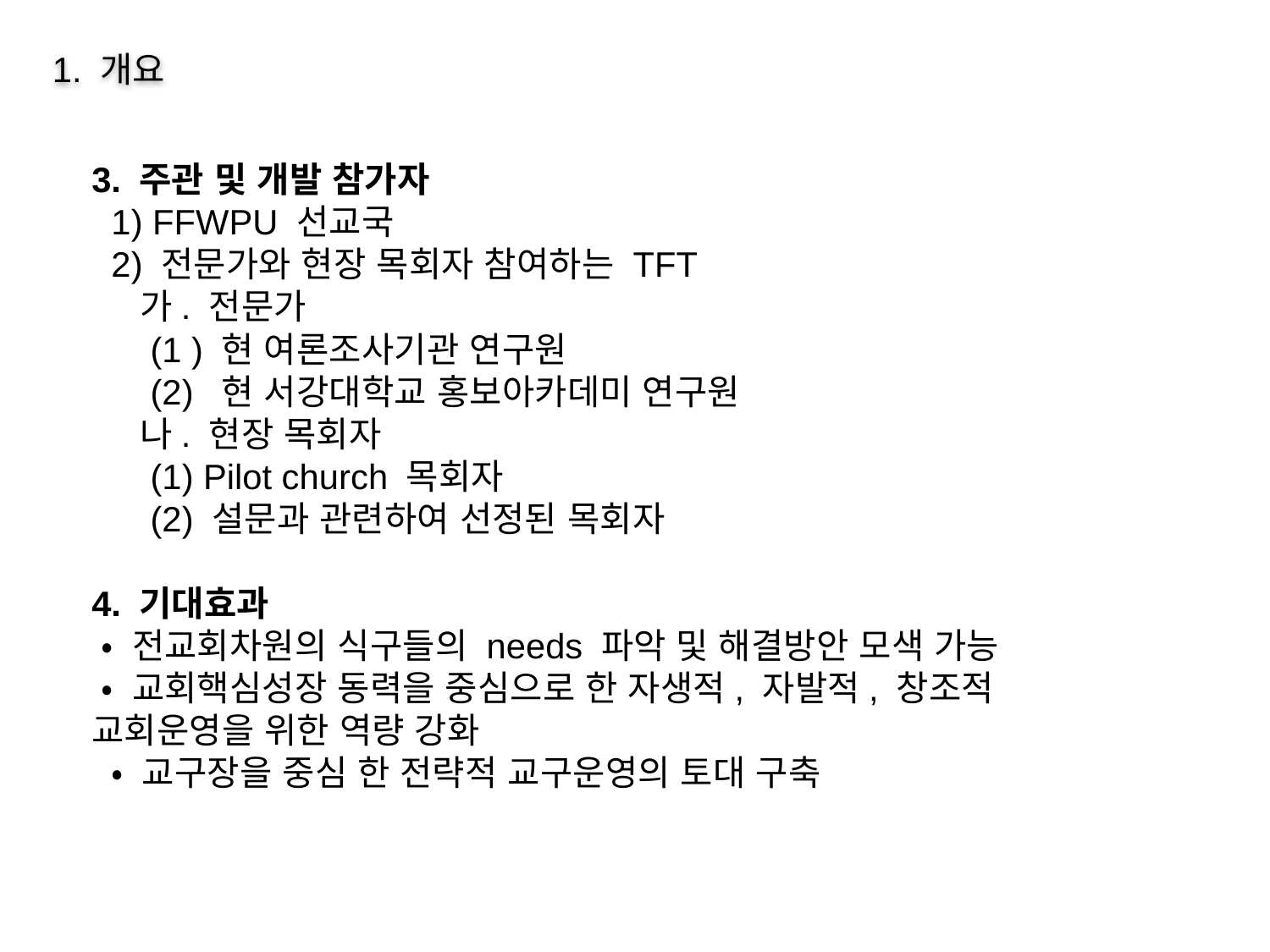

1. 개요

3. 주관 및 개발 참가자
  1) FFWPU 선교국
  2) 전문가와 현장 목회자 참여하는 TFT
    가. 전문가
      (1 ) 현 여론조사기관 연구원
      (2)  현 서강대학교 홍보아카데미 연구원
    나. 현장 목회자
      (1) Pilot church 목회자
      (2) 설문과 관련하여 선정된 목회자

4. 기대효과
 • 전교회차원의 식구들의 needs 파악 및 해결방안 모색 가능
 • 교회핵심성장 동력을 중심으로 한 자생적, 자발적, 창조적 교회운영을 위한 역량 강화
  • 교구장을 중심 한 전략적 교구운영의 토대 구축